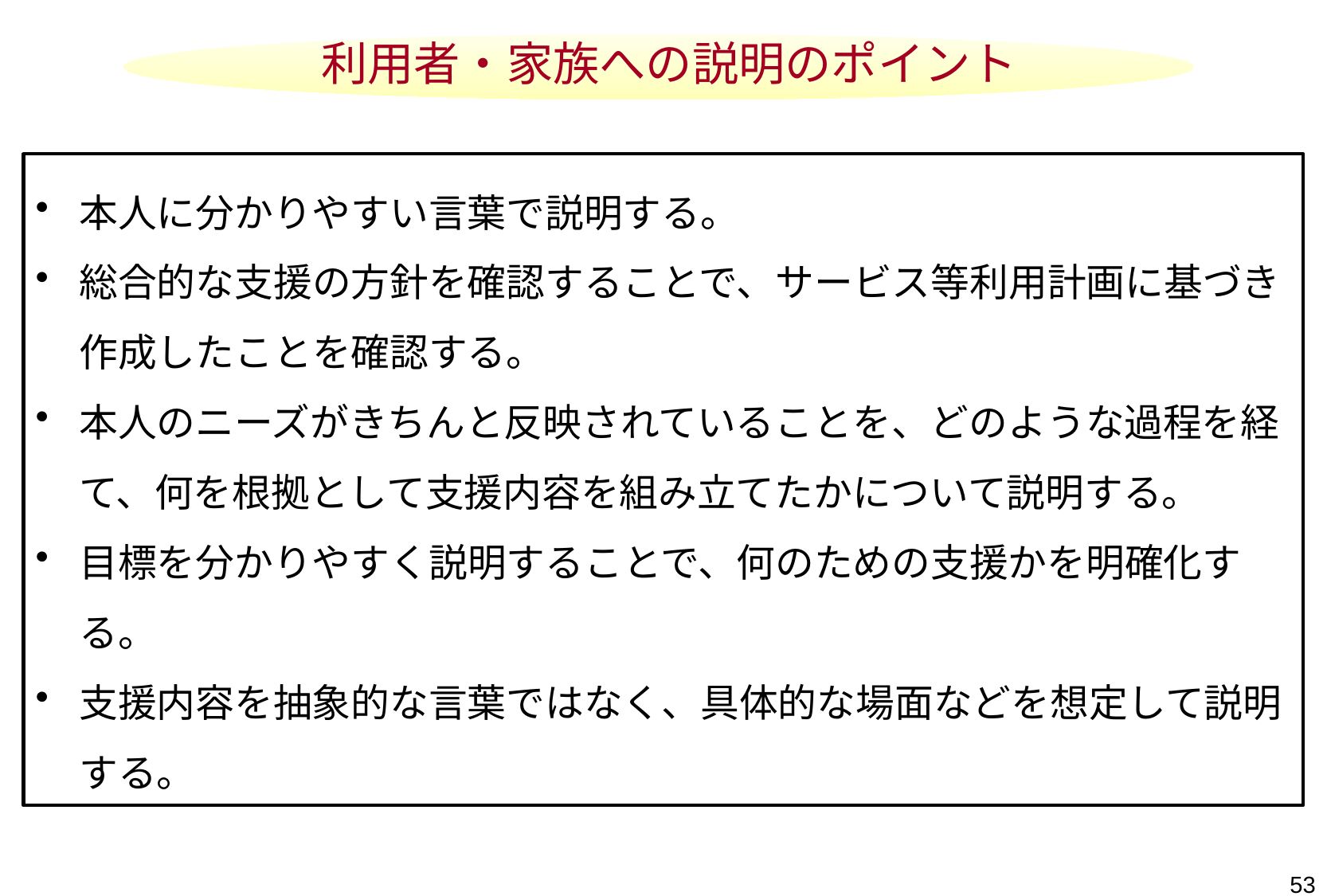

利用者・家族への説明のポイント

本人に分かりやすい言葉で説明する。
総合的な支援の方針を確認することで、サービス等利用計画に基づき作成したことを確認する。
本人のニーズがきちんと反映されていることを、どのような過程を経て、何を根拠として支援内容を組み立てたかについて説明する。
目標を分かりやすく説明することで、何のための支援かを明確化する。
支援内容を抽象的な言葉ではなく、具体的な場面などを想定して説明する。
53